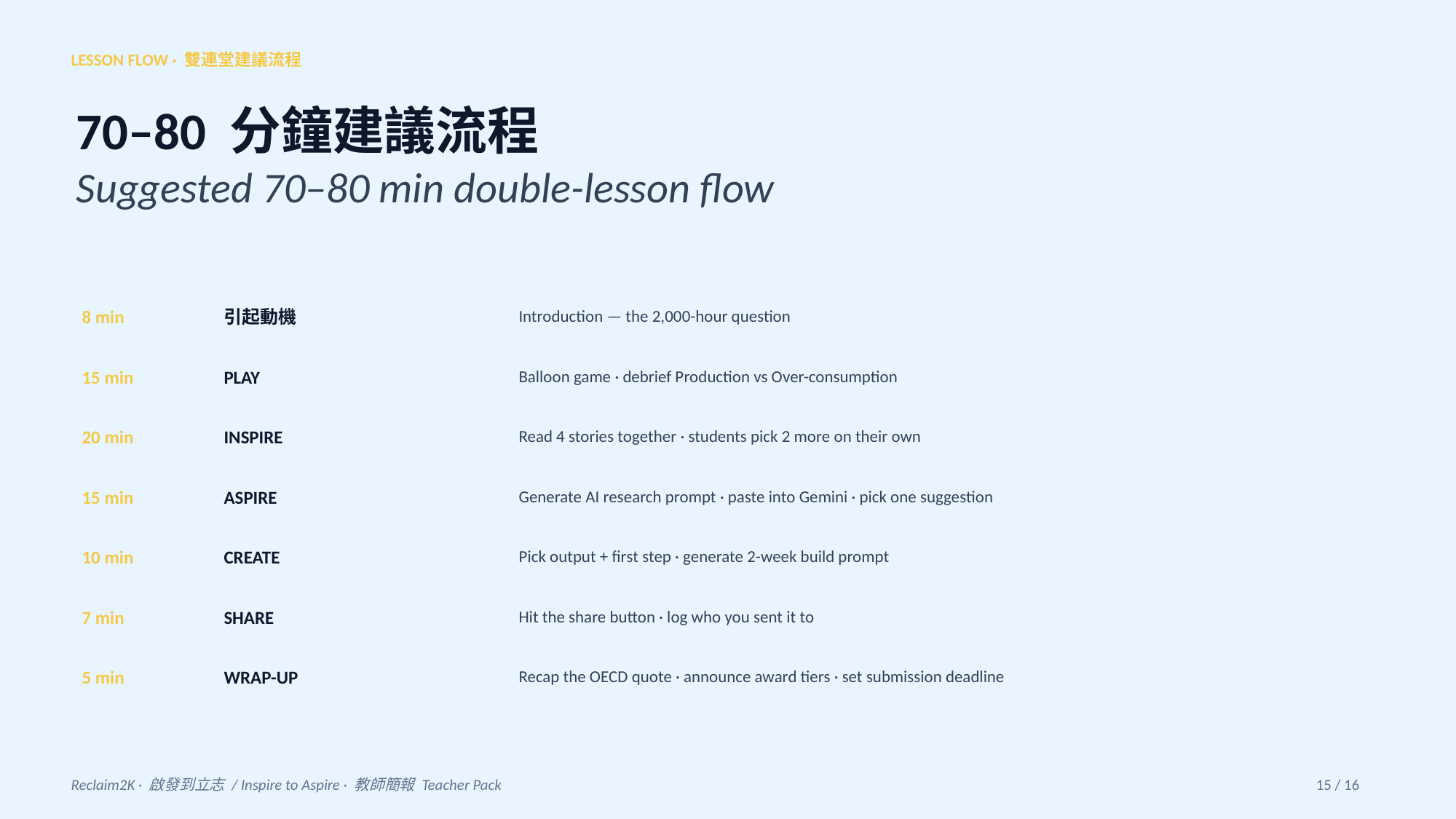

LESSON FLOW · 雙連堂建議流程
70–80 分鐘建議流程
Suggested 70–80 min double-lesson flow
8 min
引起動機
Introduction — the 2,000-hour question
15 min
PLAY
Balloon game · debrief Production vs Over-consumption
20 min
INSPIRE
Read 4 stories together · students pick 2 more on their own
15 min
ASPIRE
Generate AI research prompt · paste into Gemini · pick one suggestion
10 min
CREATE
Pick output + first step · generate 2-week build prompt
7 min
SHARE
Hit the share button · log who you sent it to
5 min
WRAP-UP
Recap the OECD quote · announce award tiers · set submission deadline
Reclaim2K · 啟發到立志 / Inspire to Aspire · 教師簡報 Teacher Pack
15 / 16